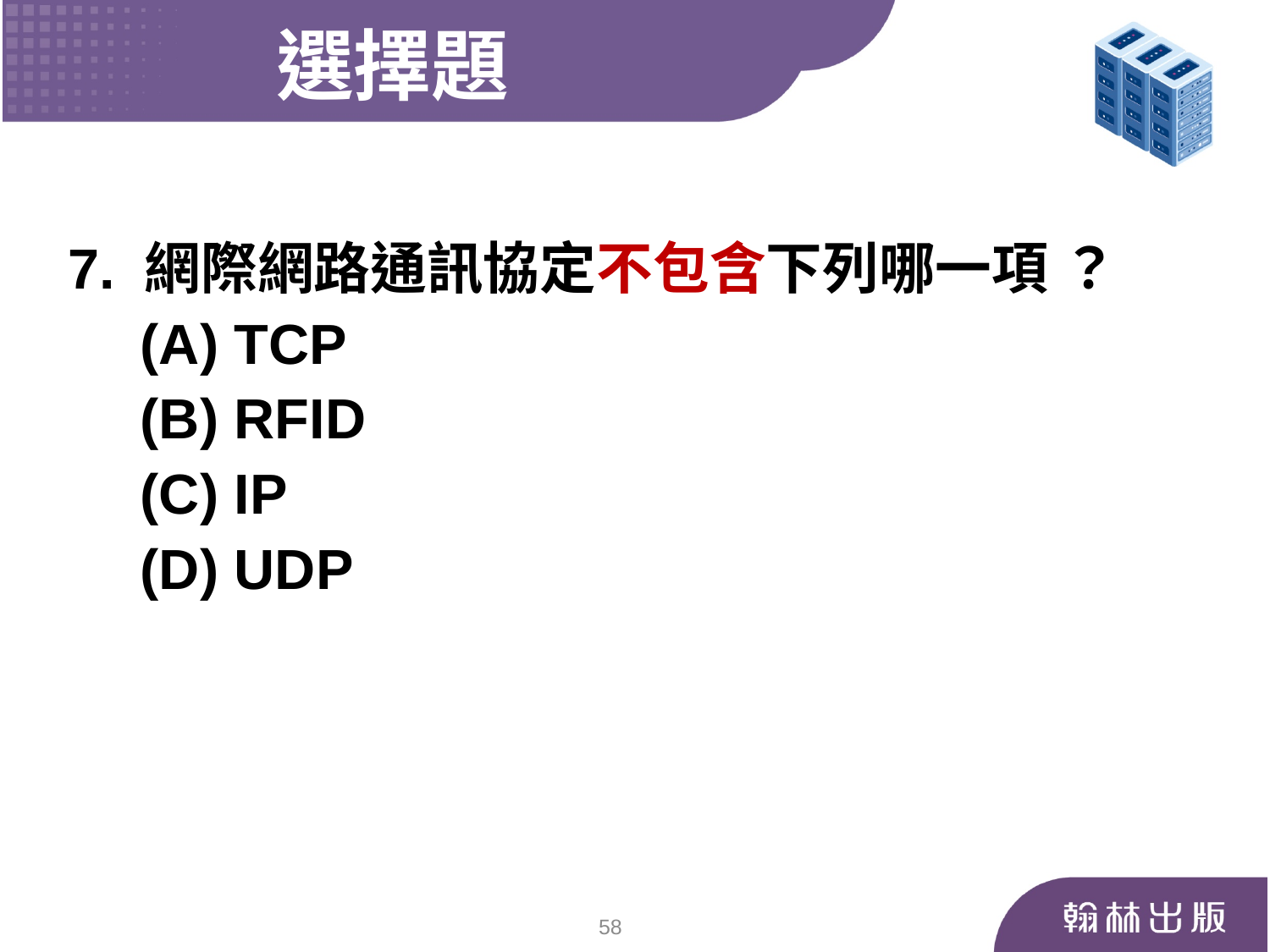

選擇題
7. 網際網路通訊協定不包含下列哪一項 ？
	   (A) TCP
	   (B) RFID
	   (C) IP
	   (D) UDP

58